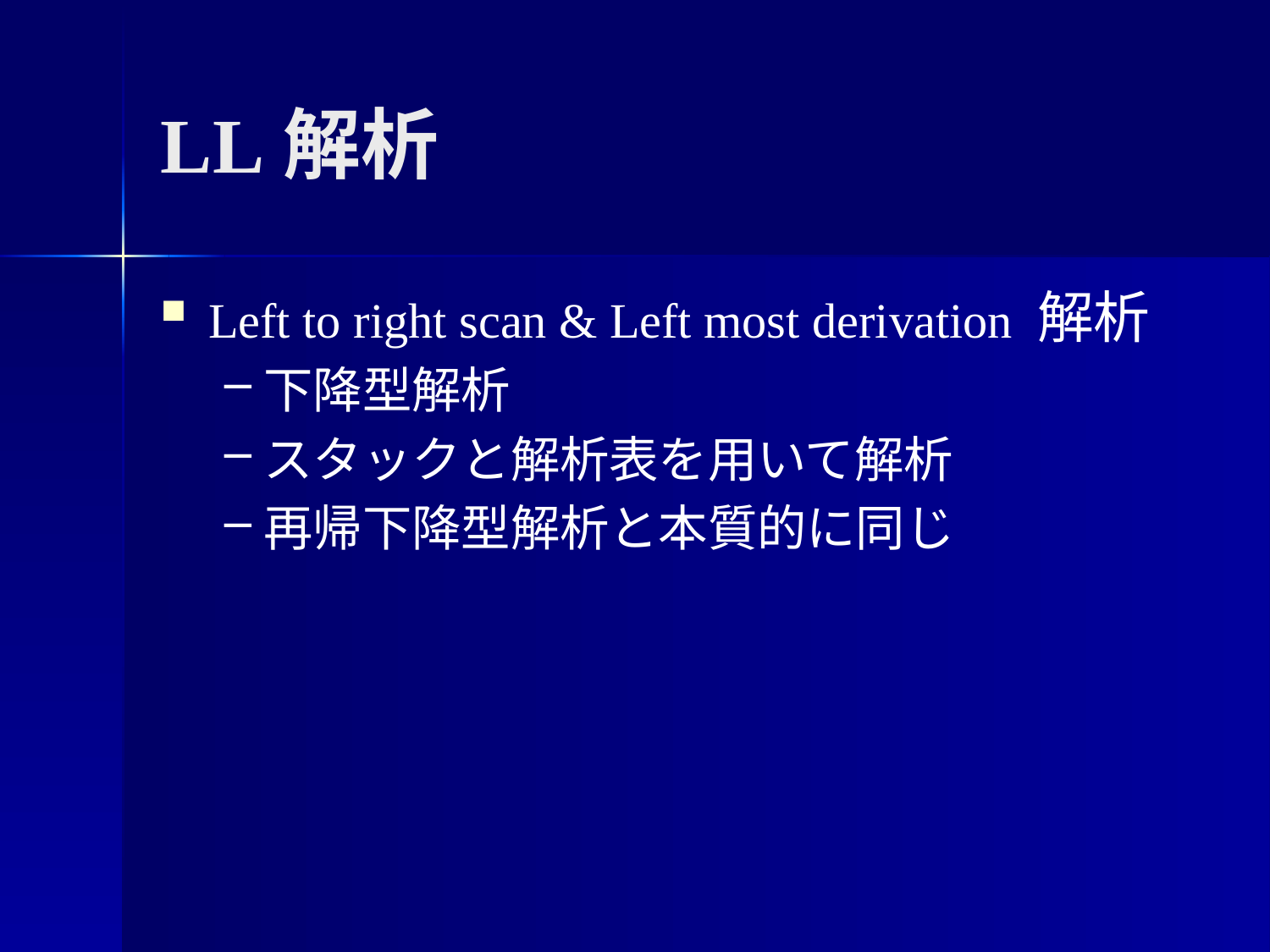

# LL解析
Left to right scan & Left most derivation 解析
下降型解析
スタックと解析表を用いて解析
再帰下降型解析と本質的に同じ